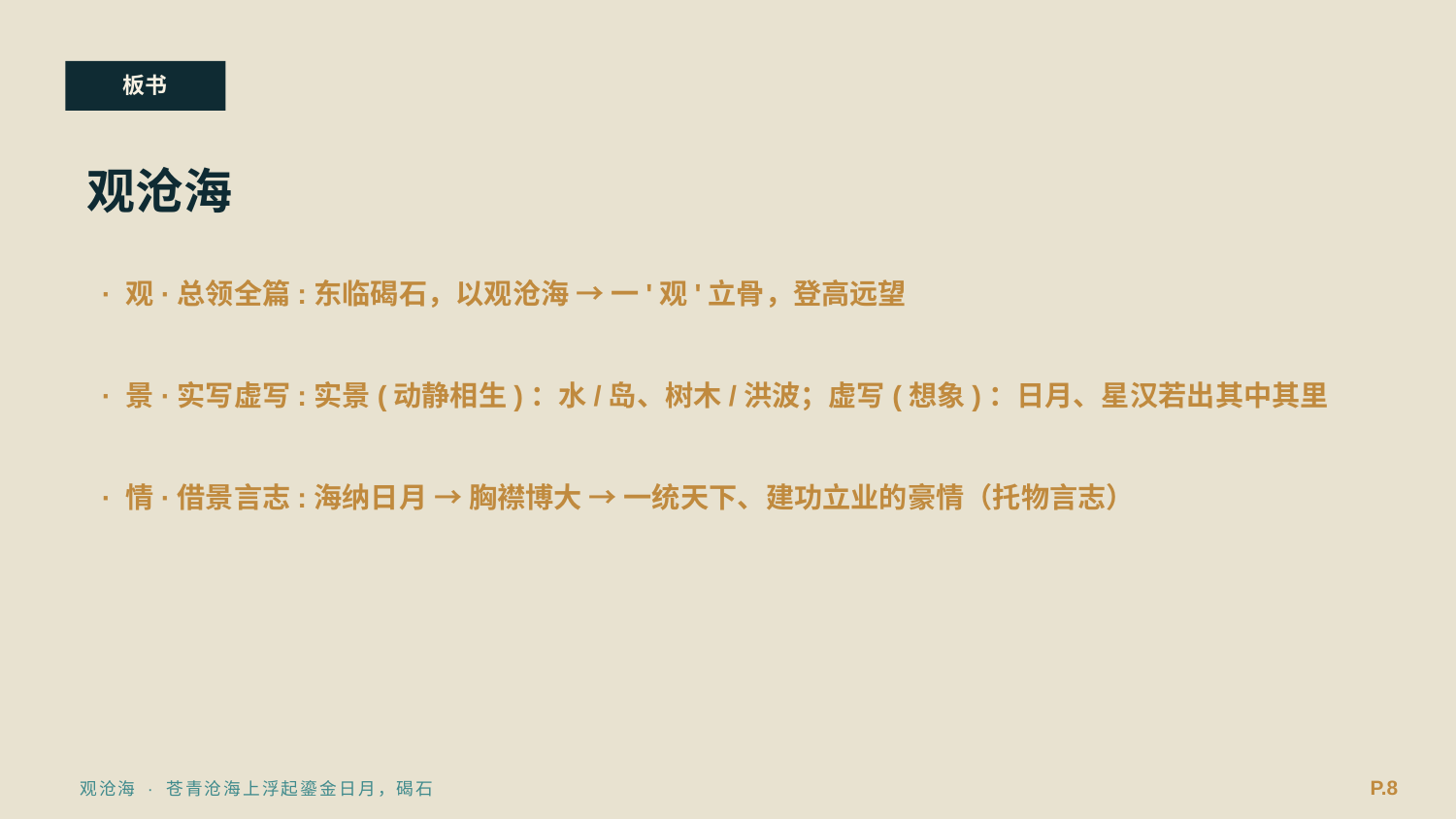

板书

观沧海
· 观·总领全篇:东临碣石，以观沧海 → 一'观'立骨，登高远望
· 景·实写虚写:实景(动静相生)：水/岛、树木/洪波；虚写(想象)：日月、星汉若出其中其里
· 情·借景言志:海纳日月 → 胸襟博大 → 一统天下、建功立业的豪情（托物言志）
P.8
观沧海 · 苍青沧海上浮起鎏金日月，碣石